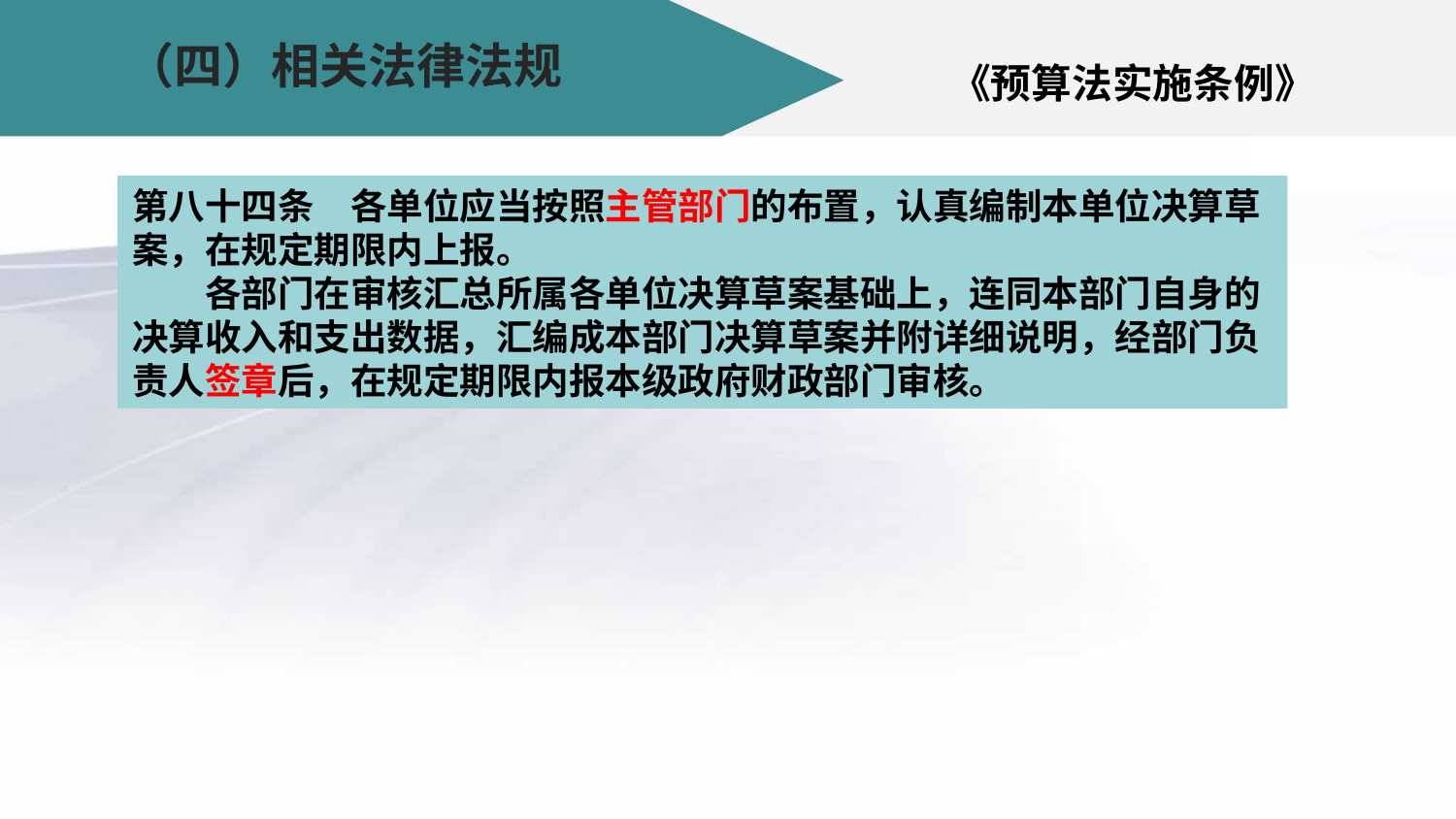

（四）相关法律法规
# 《预算法实施条例》
第八十四条　各单位应当按照主管部门的布置，认真编制本单位决算草案，在规定期限内上报。
　　各部门在审核汇总所属各单位决算草案基础上，连同本部门自身的决算收入和支出数据，汇编成本部门决算草案并附详细说明，经部门负责人签章后，在规定期限内报本级政府财政部门审核。